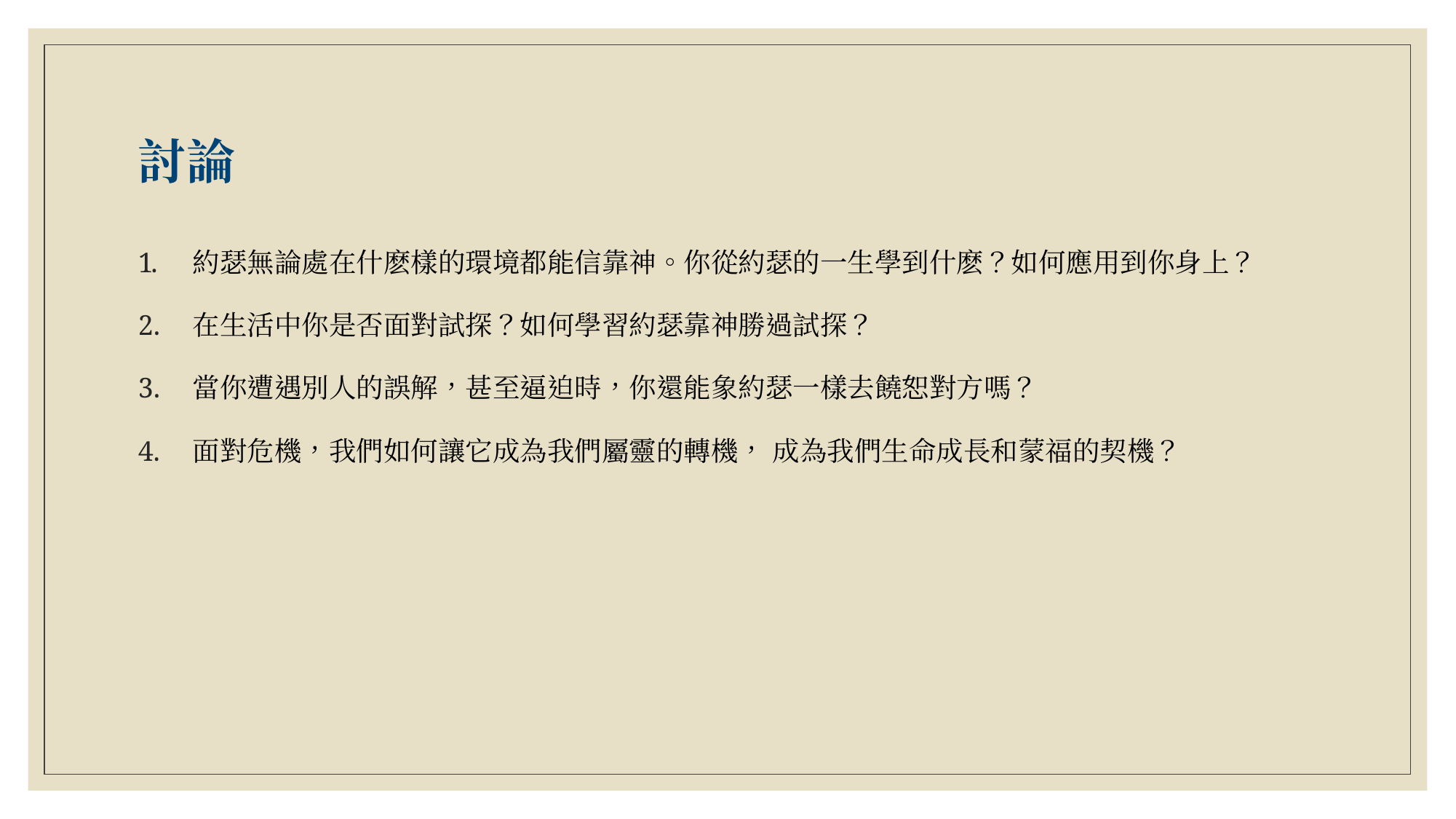

# 討論
約瑟無論處在什麽樣的環境都能信靠神。你從約瑟的一生學到什麽？如何應用到你身上？
在生活中你是否面對試探？如何學習約瑟靠神勝過試探？
當你遭遇別人的誤解，甚至逼迫時，你還能象約瑟一樣去饒恕對方嗎？
面對危機，我們如何讓它成為我們屬靈的轉機， 成為我們生命成長和蒙福的契機？